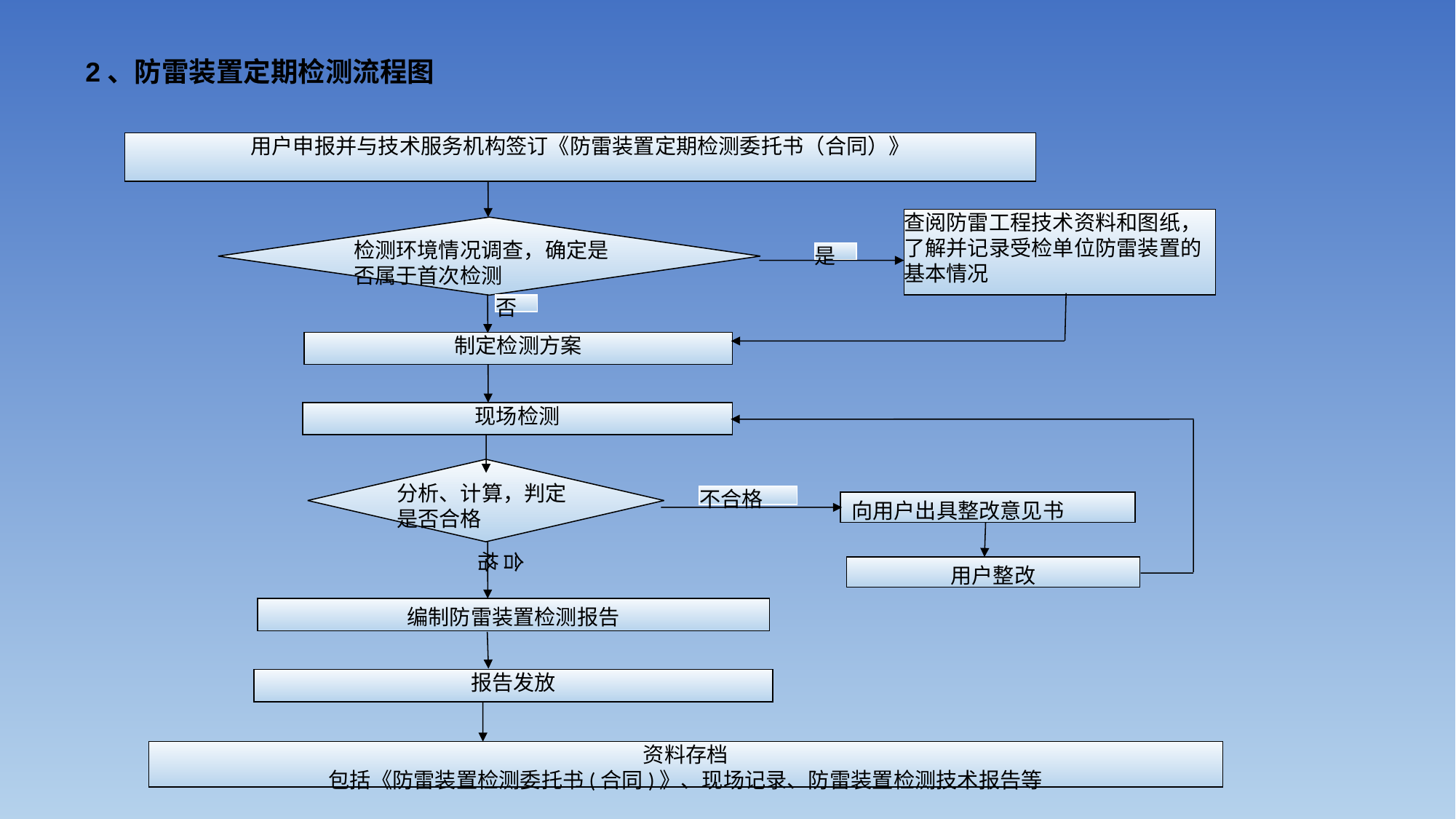

2、防雷装置定期检测流程图
用户申报并与技术服务机构签订《防雷装置定期检测委托书（合同）》

查阅防雷工程技术资料和图纸，了解并记录受检单位防雷装置的基本情况

检测环境情况调查，确定是否属于首次检测

是

否

制定检测方案

现场检测

分析、计算，判定是否合格

不合格

向用户出具整改意见书

合格

用户整改

编制防雷装置检测报告

报告发放

资料存档
包括《防雷装置检测委托书(合同)》、现场记录、防雷装置检测技术报告等